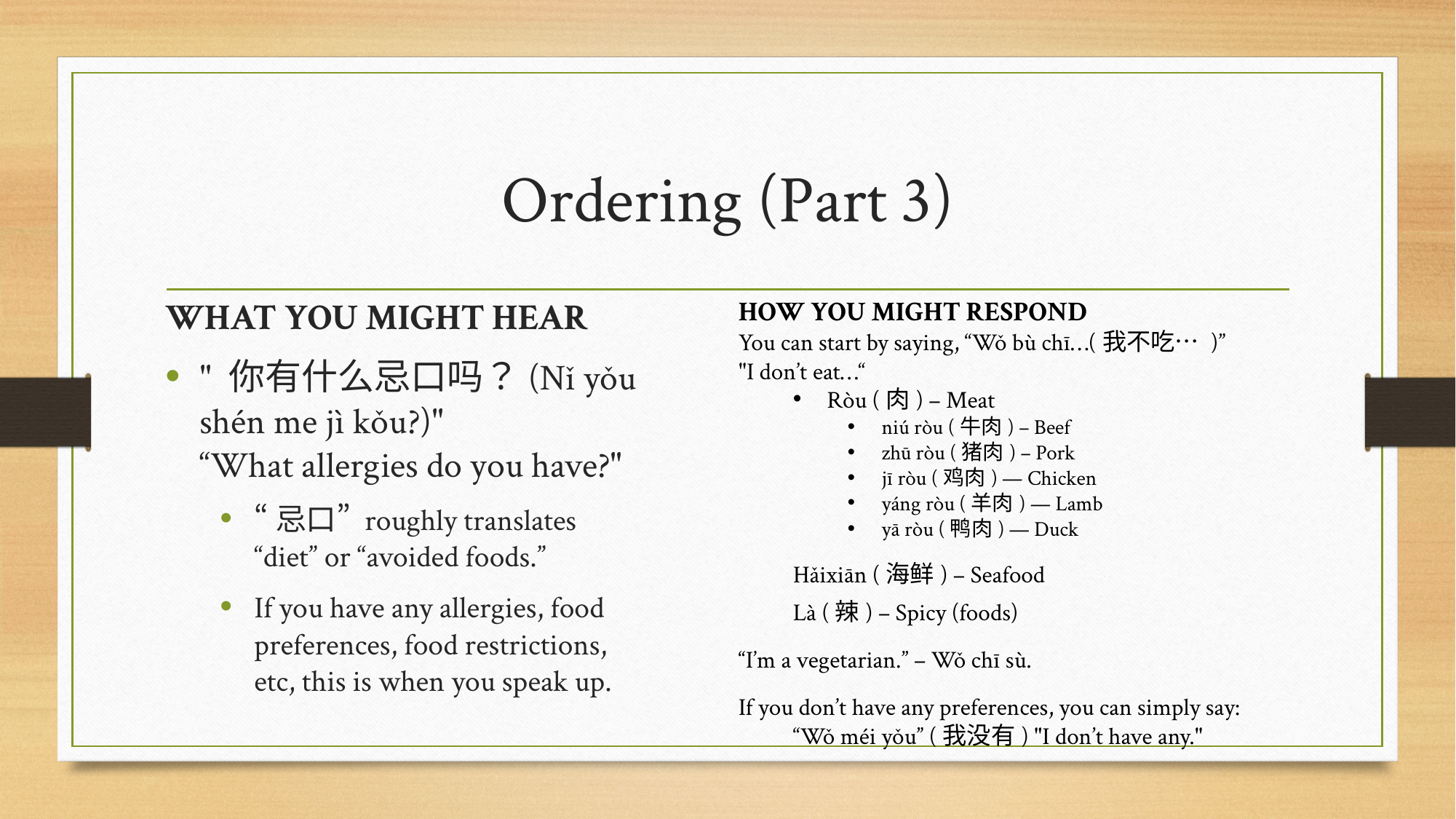

# Ordering (Part 3)
WHAT YOU MIGHT HEAR
" 你有什么忌口吗？(Nǐ yǒu shén me jì kǒu?)"
“What allergies do you have?"
“忌口” roughly translates “diet” or “avoided foods.”
If you have any allergies, food preferences, food restrictions, etc, this is when you speak up.

HOW YOU MIGHT RESPOND
You can start by saying, “Wǒ bù chī…(我不吃… )”
"I don’t eat…“
Ròu (肉) – Meat
niú ròu (牛肉) – Beef
zhū ròu (猪肉) – Pork
jī ròu (鸡肉) — Chicken
yáng ròu (羊肉) — Lamb
yā ròu (鸭肉) — Duck

Hǎixiān (海鲜) – Seafood

Là (辣) – Spicy (foods)

“I’m a vegetarian.” – Wǒ chī sù.

If you don’t have any preferences, you can simply say:
“Wǒ méi yǒu” (我没有) "I don’t have any."